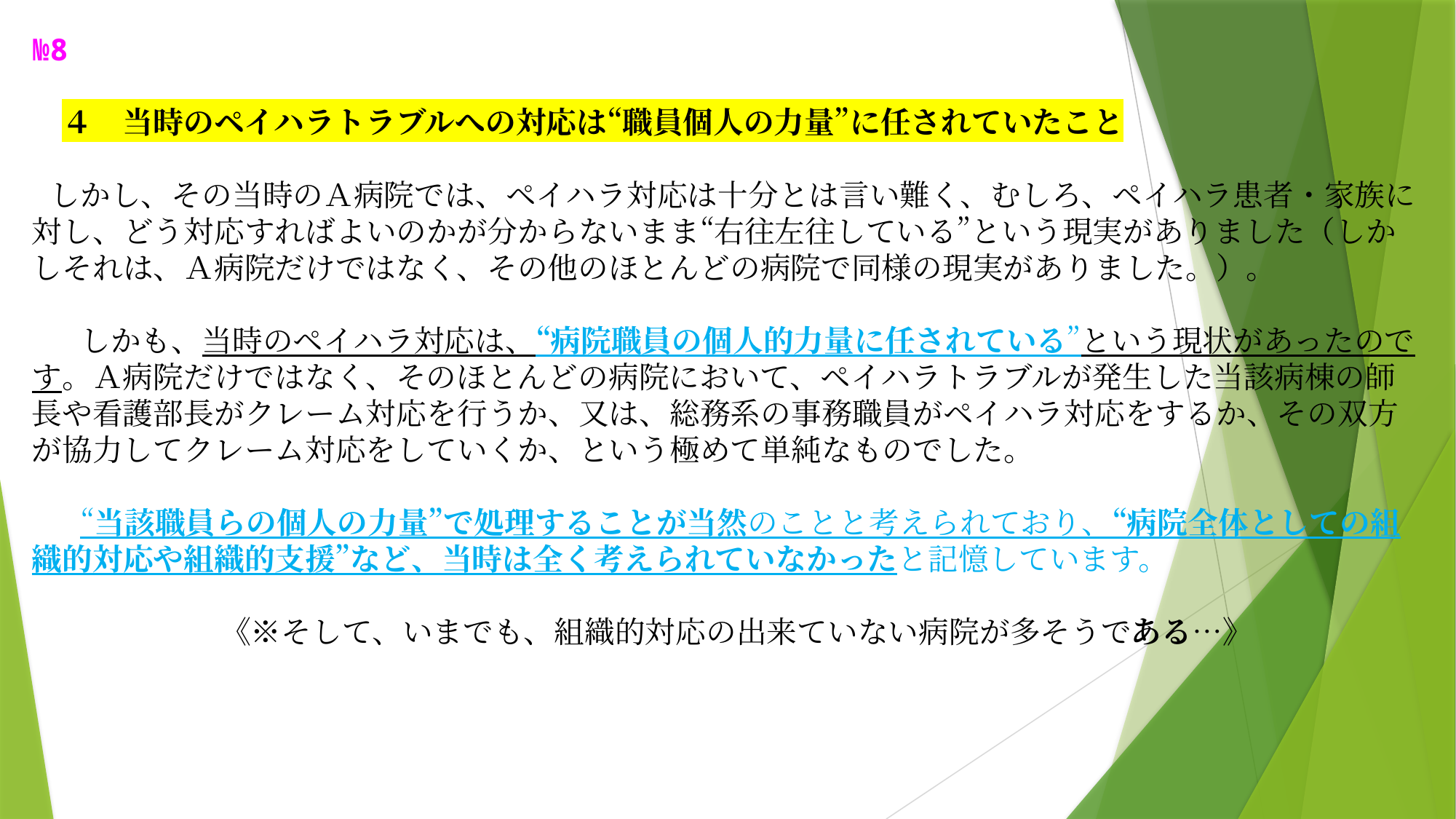

№8

　４　当時のペイハラトラブルへの対応は“職員個人の力量”に任されていたこと

しかし、その当時のＡ病院では、ペイハラ対応は十分とは言い難く、むしろ、ペイハラ患者・家族に対し、どう対応すればよいのかが分からないまま“右往左往している”という現実がありました（しかしそれは、Ａ病院だけではなく、その他のほとんどの病院で同様の現実がありました。）。

　しかも、当時のペイハラ対応は、“病院職員の個人的力量に任されている”という現状があったのです。Ａ病院だけではなく、そのほとんどの病院において、ペイハラトラブルが発生した当該病棟の師長や看護部長がクレーム対応を行うか、又は、総務系の事務職員がペイハラ対応をするか、その双方が協力してクレーム対応をしていくか、という極めて単純なものでした。

　“当該職員らの個人の力量”で処理することが当然のことと考えられており、“病院全体としての組織的対応や組織的支援”など、当時は全く考えられていなかったと記憶しています。

《※そして、いまでも、組織的対応の出来ていない病院が多そうである…》